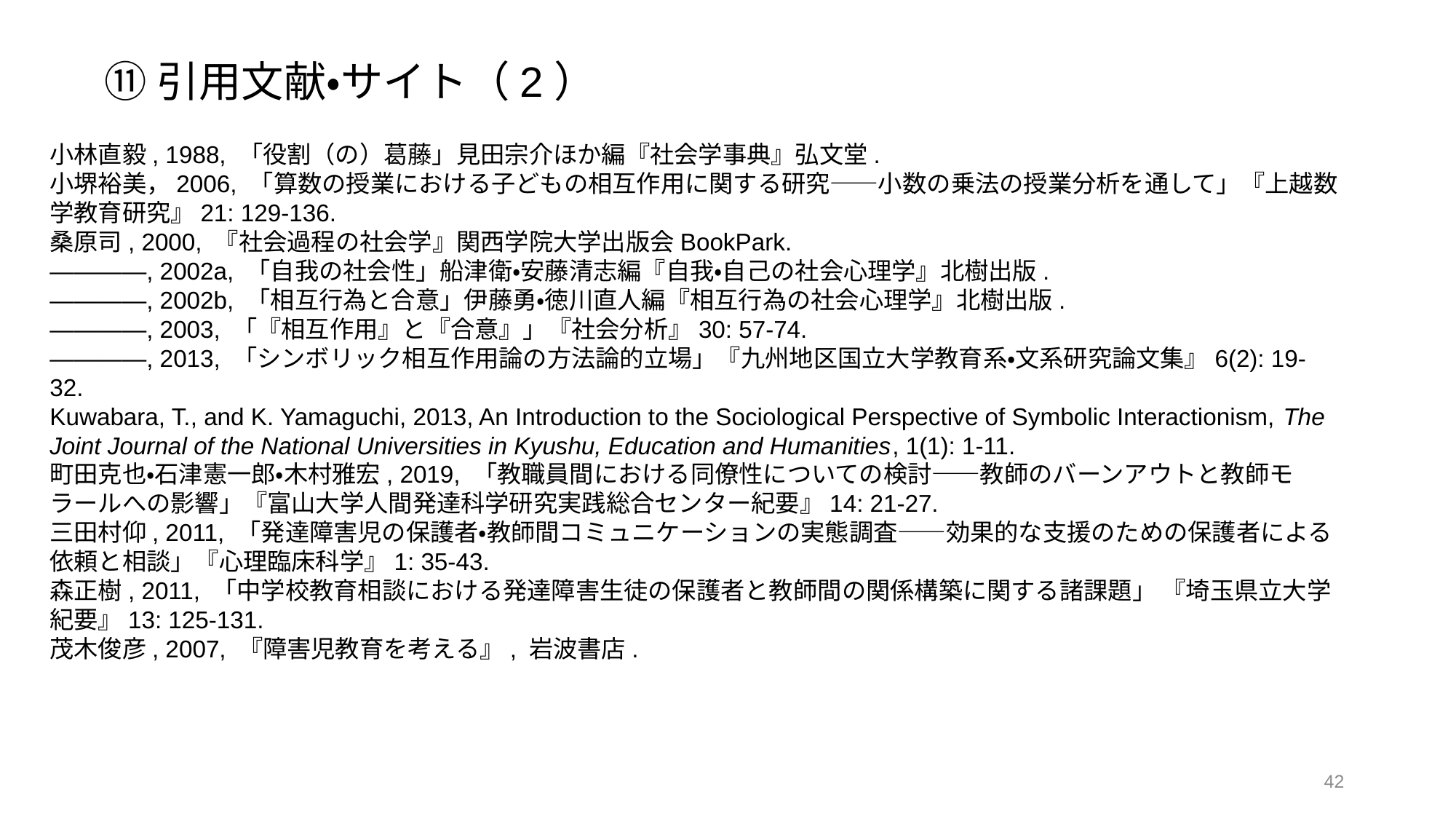

⑪引用文献・サイト（2）
小林直毅, 1988, 「役割（の）葛藤」見田宗介ほか編『社会学事典』弘文堂.
小堺裕美，2006, 「算数の授業における子どもの相互作用に関する研究――小数の乗法の授業分析を通して」『上越数学教育研究』21: 129-136.
桑原司, 2000, 『社会過程の社会学』関西学院大学出版会BookPark.
――――, 2002a, 「自我の社会性」船津衛・安藤清志編『自我・自己の社会心理学』北樹出版.
――――, 2002b, 「相互行為と合意」伊藤勇・徳川直人編『相互行為の社会心理学』北樹出版.
――――, 2003, 「『相互作用』と『合意』」『社会分析』30: 57-74.
――――, 2013, 「シンボリック相互作用論の方法論的立場」『九州地区国立大学教育系・文系研究論文集』6(2): 19-32.
Kuwabara, T., and K. Yamaguchi, 2013, An Introduction to the Sociological Perspective of Symbolic Interactionism, The Joint Journal of the National Universities in Kyushu, Education and Humanities, 1(1): 1-11.
町田克也・石津憲一郎・木村雅宏, 2019, 「教職員間における同僚性についての検討――教師のバーンアウトと教師モラールへの影響」『富山大学人間発達科学研究実践総合センター紀要』14: 21-27.
三田村仰, 2011, 「発達障害児の保護者・教師間コミュニケーションの実態調査――効果的な支援のための保護者による依頼と相談」『心理臨床科学』1: 35-43.
森正樹, 2011, 「中学校教育相談における発達障害生徒の保護者と教師間の関係構築に関する諸課題」 『埼玉県立大学紀要』13: 125-131.
茂木俊彦, 2007, 『障害児教育を考える』, 岩波書店.

42